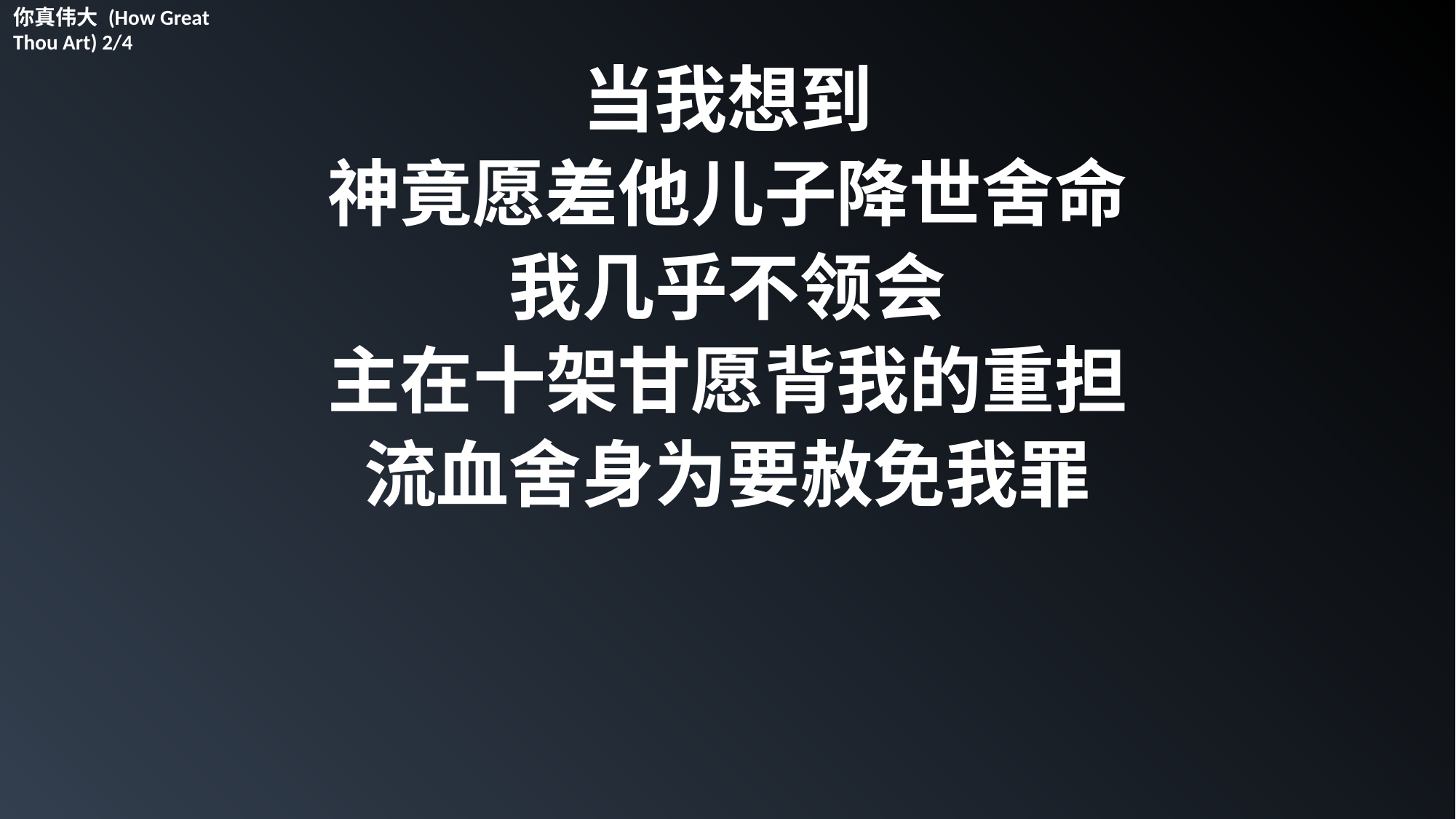

你真伟大 (How Great Thou Art) 2/4
当我想到
神竟愿差他儿子降世舍命
我几乎不领会
主在十架甘愿背我的重担
流血舍身为要赦免我罪